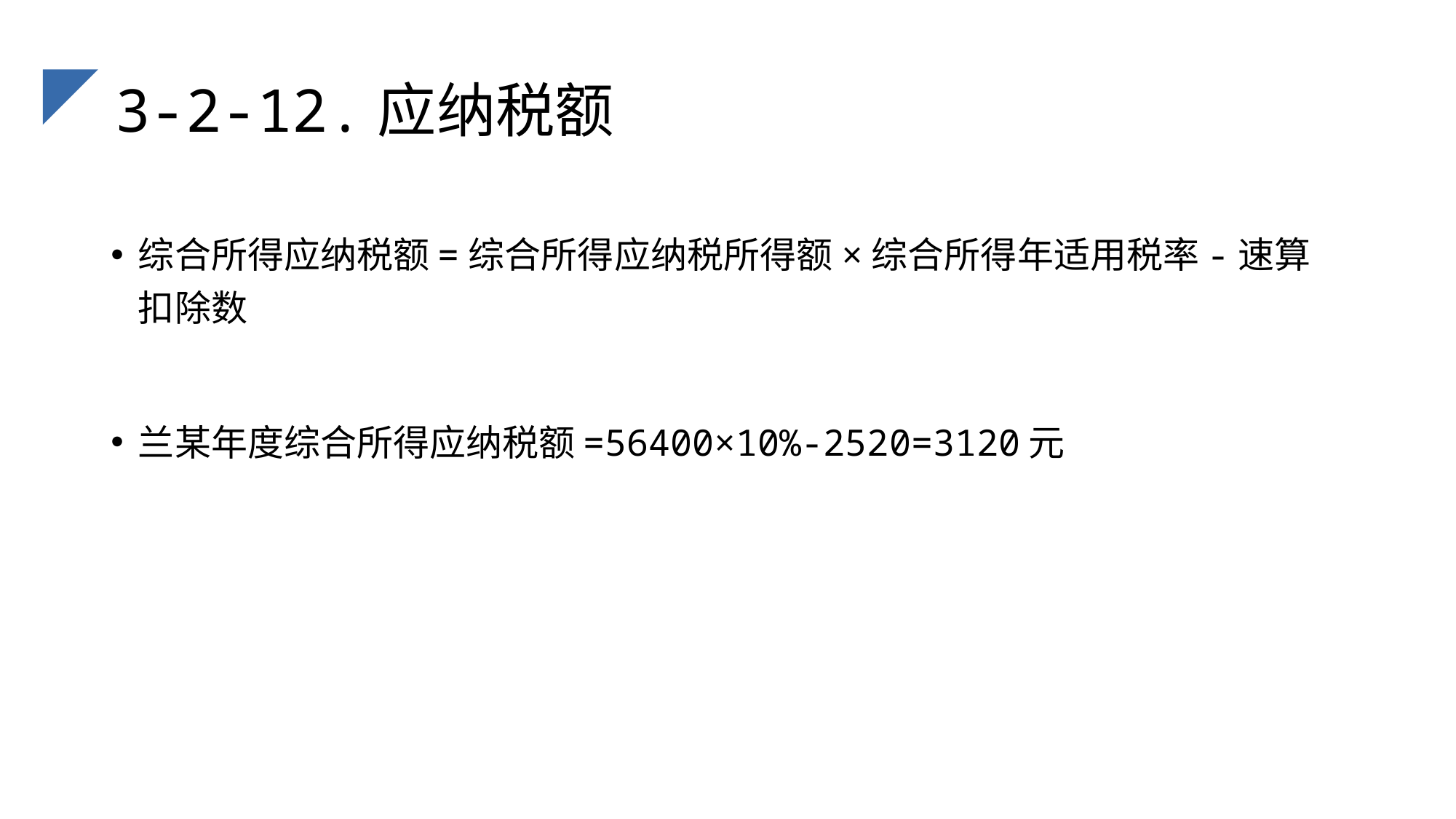

# 3-2-12.应纳税额
综合所得应纳税额=综合所得应纳税所得额×综合所得年适用税率-速算扣除数

兰某年度综合所得应纳税额=56400×10%-2520=3120元